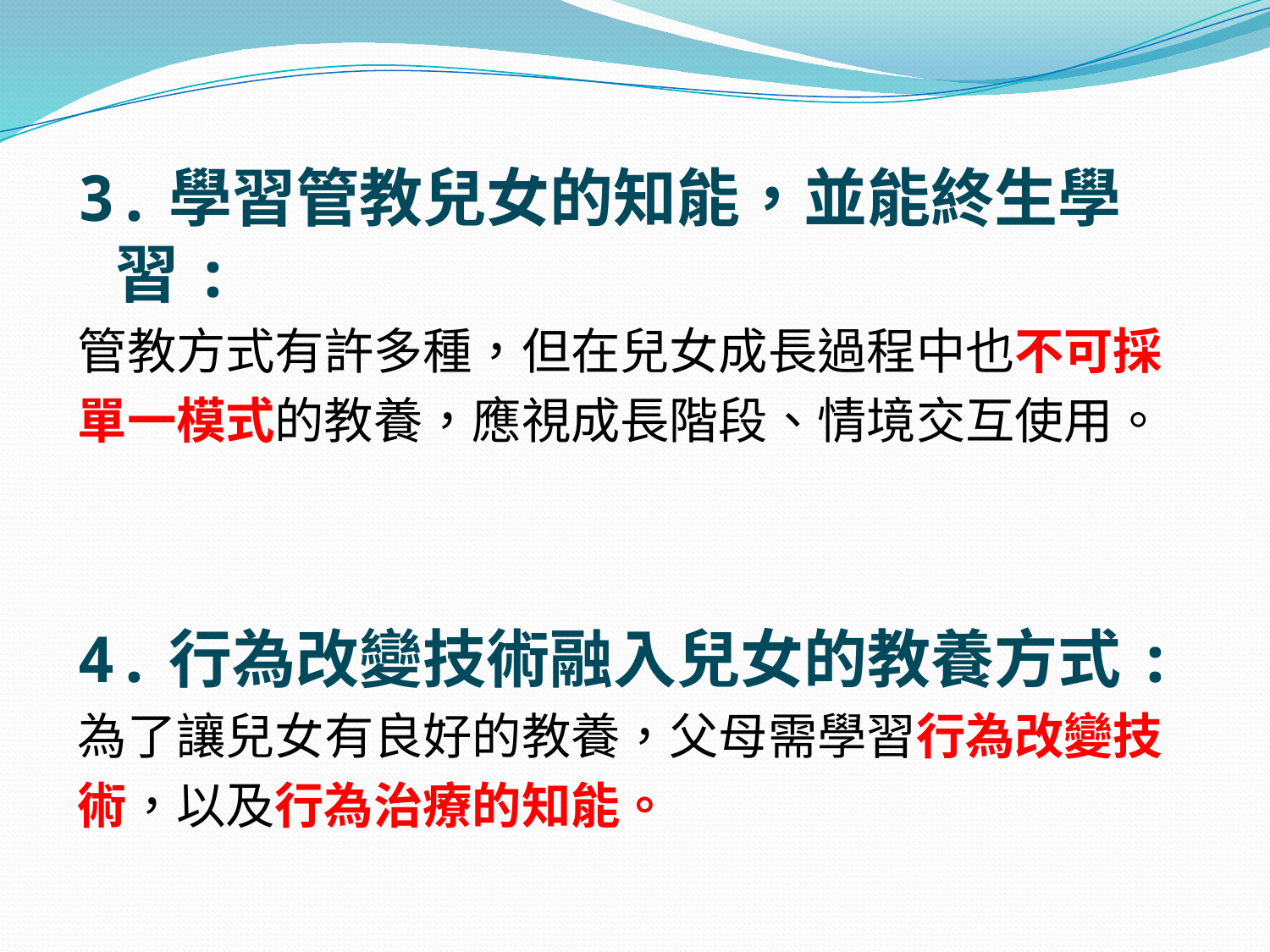

3.學習管教兒女的知能，並能終生學習:
管教方式有許多種，但在兒女成長過程中也不可採
單一模式的教養，應視成長階段、情境交互使用。

4.行為改變技術融入兒女的教養方式:
為了讓兒女有良好的教養，父母需學習行為改變技
術，以及行為治療的知能。